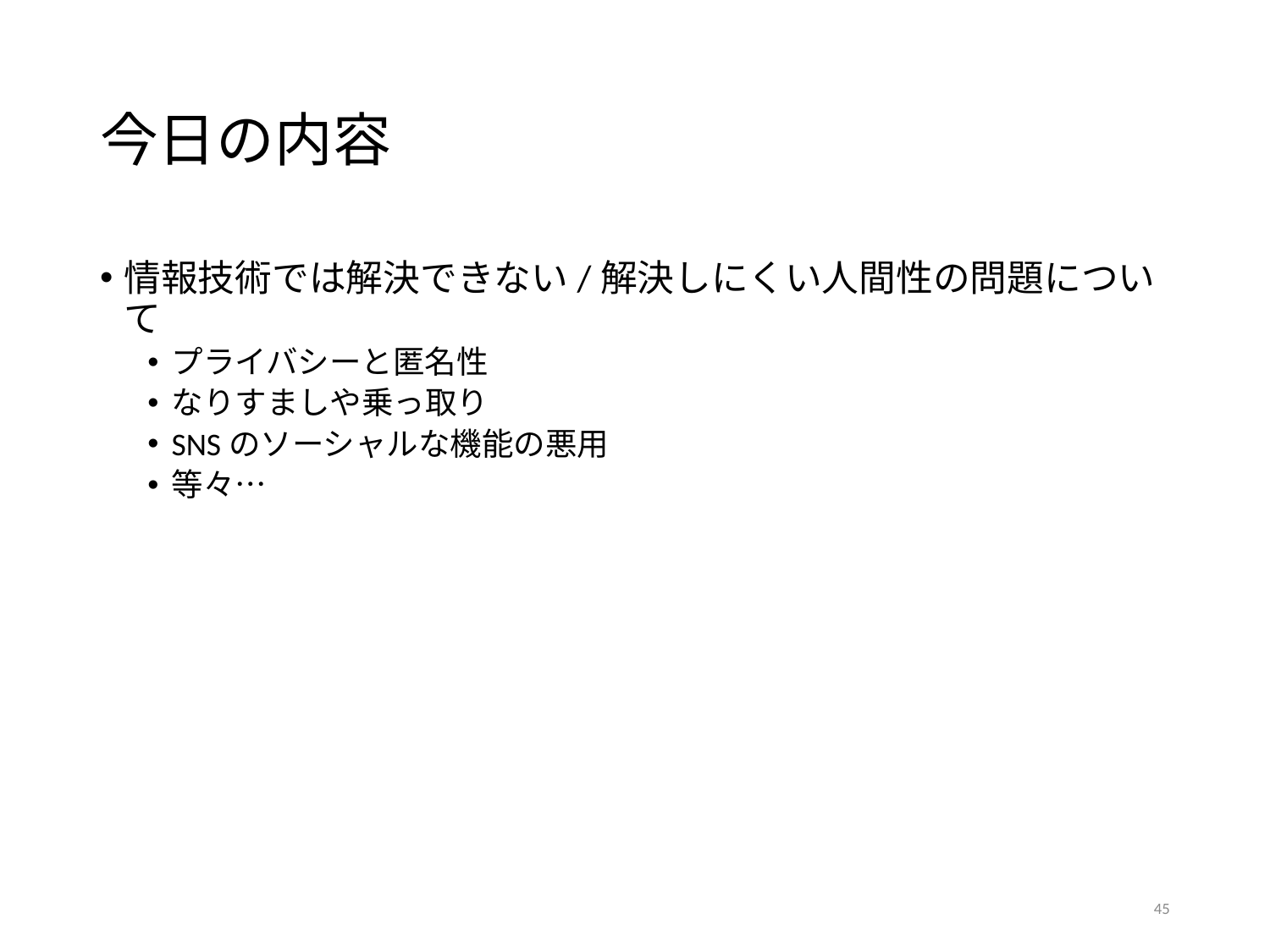

# 今日の内容
情報技術では解決できない/解決しにくい人間性の問題について
プライバシーと匿名性
なりすましや乗っ取り
SNSのソーシャルな機能の悪用
等々…

45